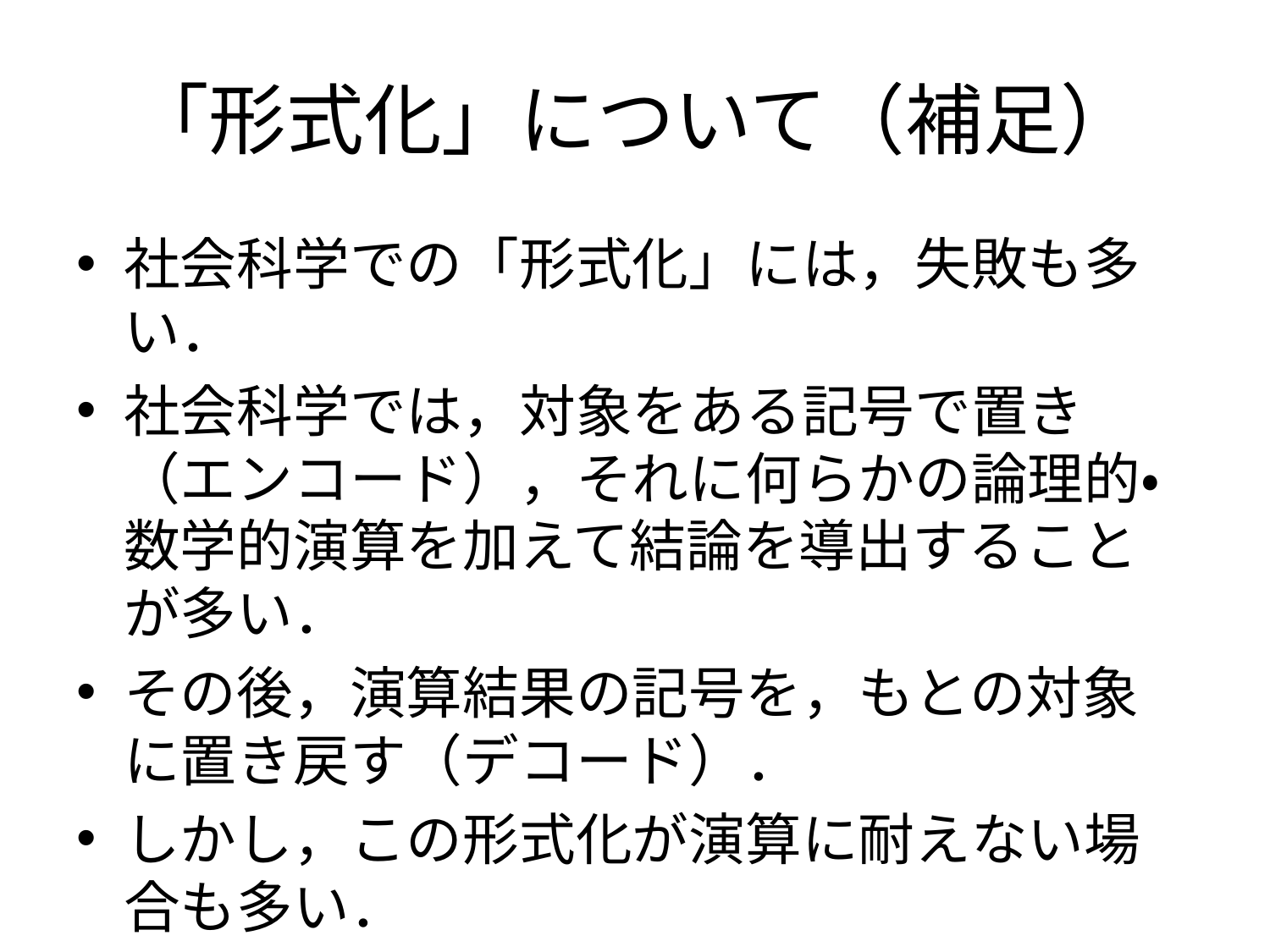

# 「形式化」について（補足）
社会科学での「形式化」には，失敗も多い．
社会科学では，対象をある記号で置き（エンコード），それに何らかの論理的・数学的演算を加えて結論を導出することが多い．
その後，演算結果の記号を，もとの対象に置き戻す（デコード）．
しかし，この形式化が演算に耐えない場合も多い．